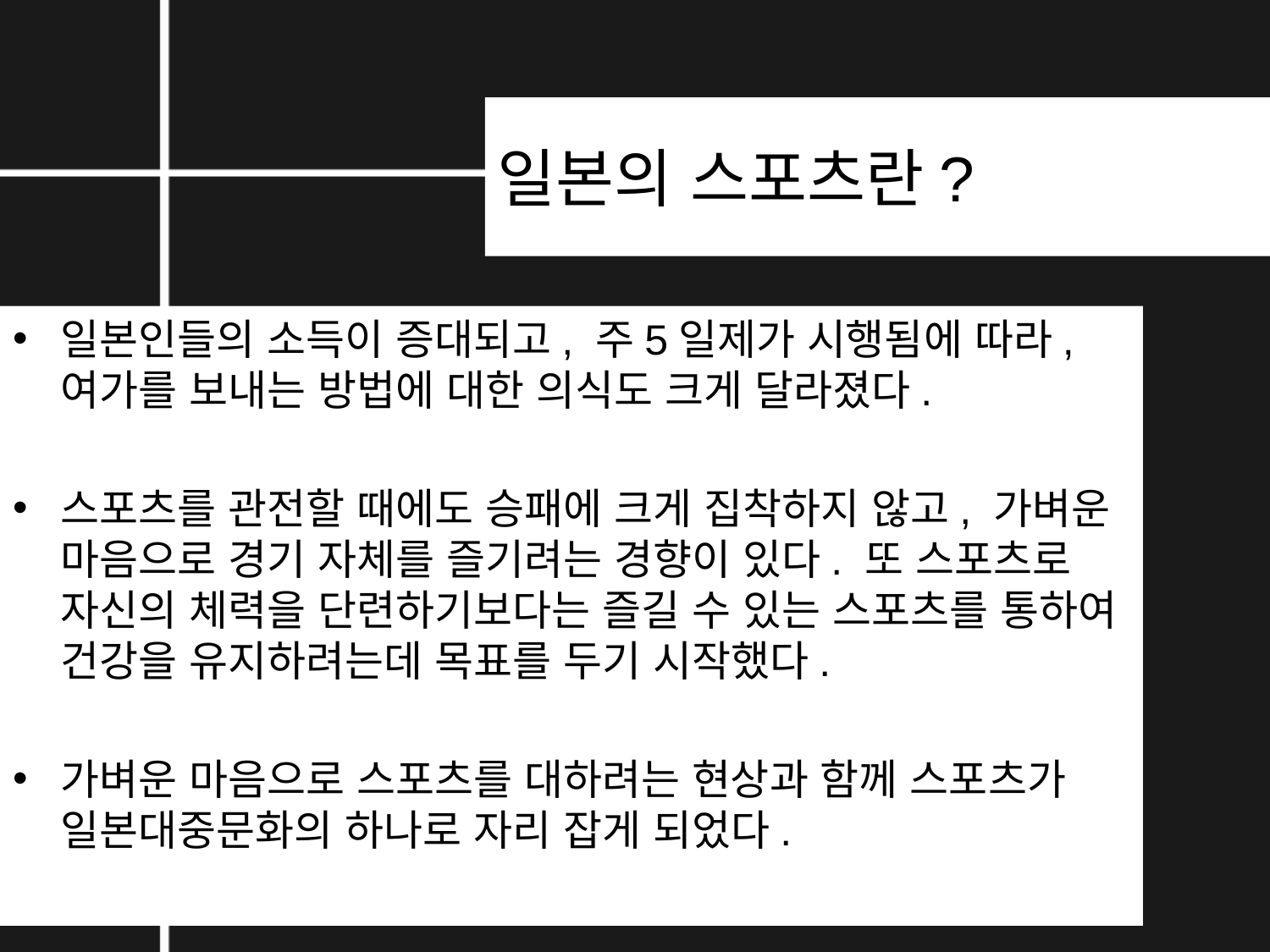

# 일본의 스포츠란?
일본인들의 소득이 증대되고, 주5일제가 시행됨에 따라, 여가를 보내는 방법에 대한 의식도 크게 달라졌다.

스포츠를 관전할 때에도 승패에 크게 집착하지 않고, 가벼운 마음으로 경기 자체를 즐기려는 경향이 있다. 또 스포츠로 자신의 체력을 단련하기보다는 즐길 수 있는 스포츠를 통하여 건강을 유지하려는데 목표를 두기 시작했다.

가벼운 마음으로 스포츠를 대하려는 현상과 함께 스포츠가 일본대중문화의 하나로 자리 잡게 되었다.